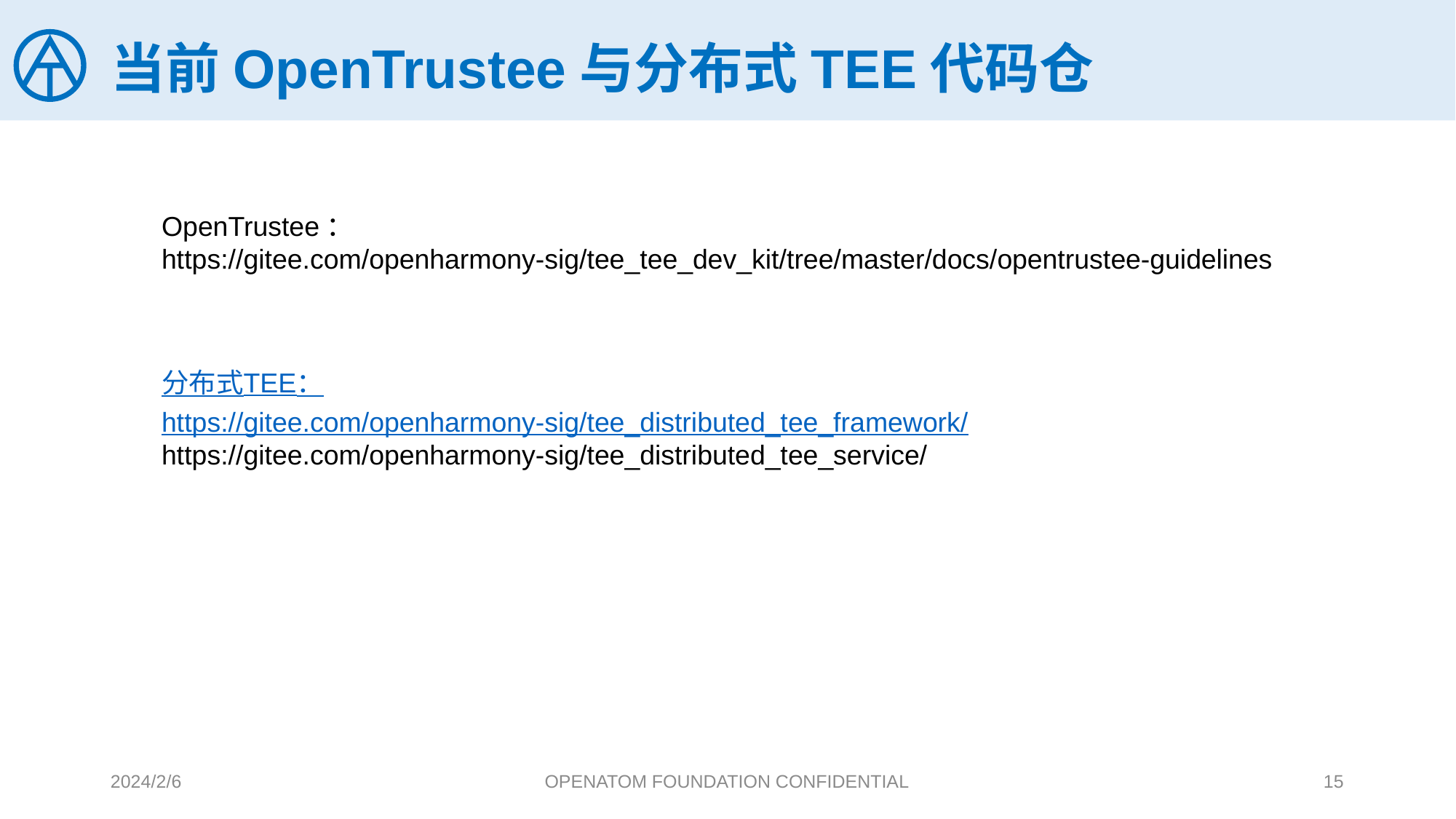

# 当前OpenTrustee与分布式TEE代码仓
OpenTrustee：
https://gitee.com/openharmony-sig/tee_tee_dev_kit/tree/master/docs/opentrustee-guidelines
分布式TEE：
https://gitee.com/openharmony-sig/tee_distributed_tee_framework/
https://gitee.com/openharmony-sig/tee_distributed_tee_service/